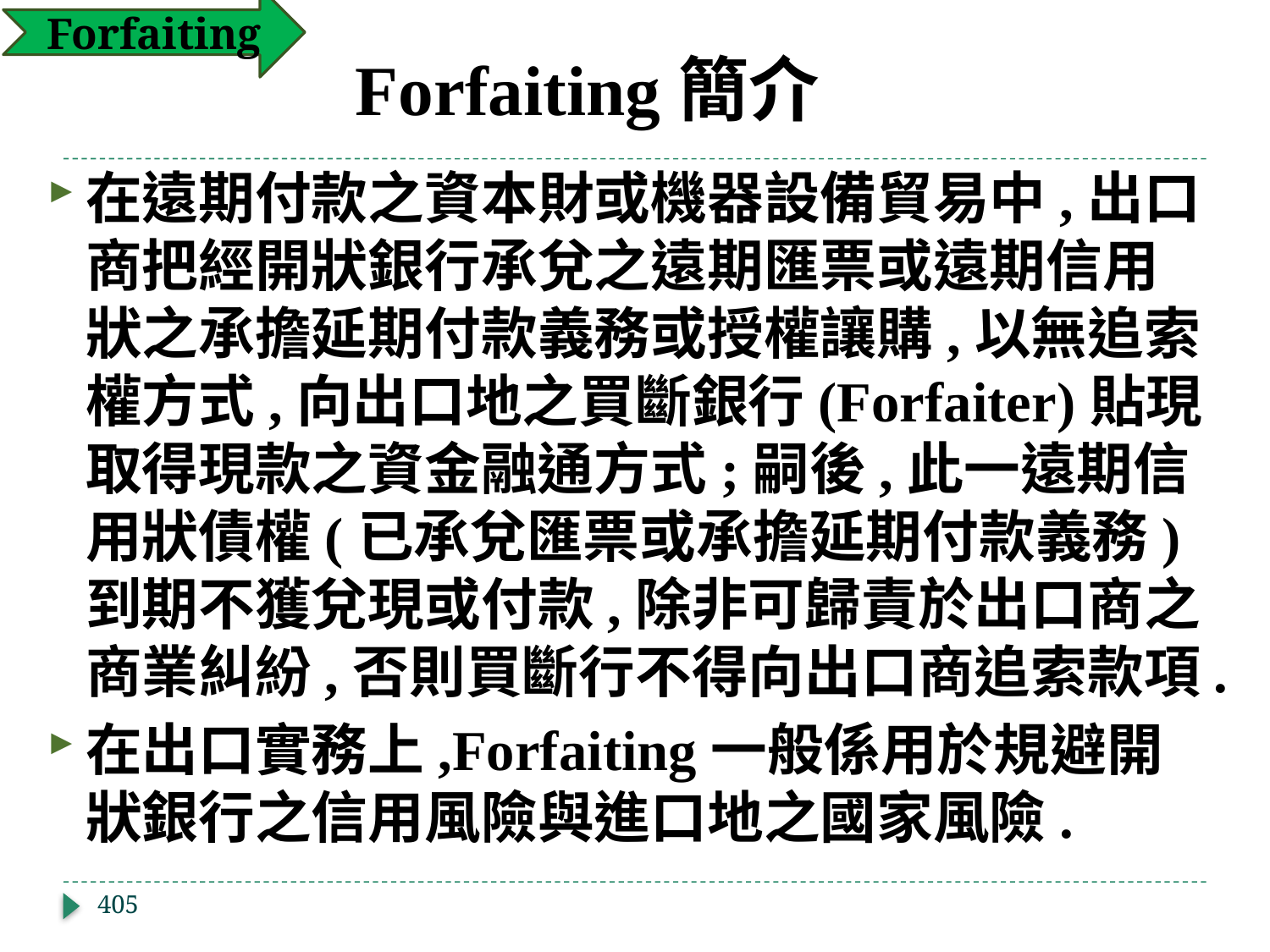

Forfaiting
# Forfaiting簡介
在遠期付款之資本財或機器設備貿易中,出口商把經開狀銀行承兌之遠期匯票或遠期信用狀之承擔延期付款義務或授權讓購,以無追索權方式,向出口地之買斷銀行(Forfaiter)貼現取得現款之資金融通方式;嗣後,此一遠期信用狀債權(已承兌匯票或承擔延期付款義務)到期不獲兌現或付款,除非可歸責於出口商之商業糾紛,否則買斷行不得向出口商追索款項.
在出口實務上,Forfaiting一般係用於規避開狀銀行之信用風險與進口地之國家風險.
405